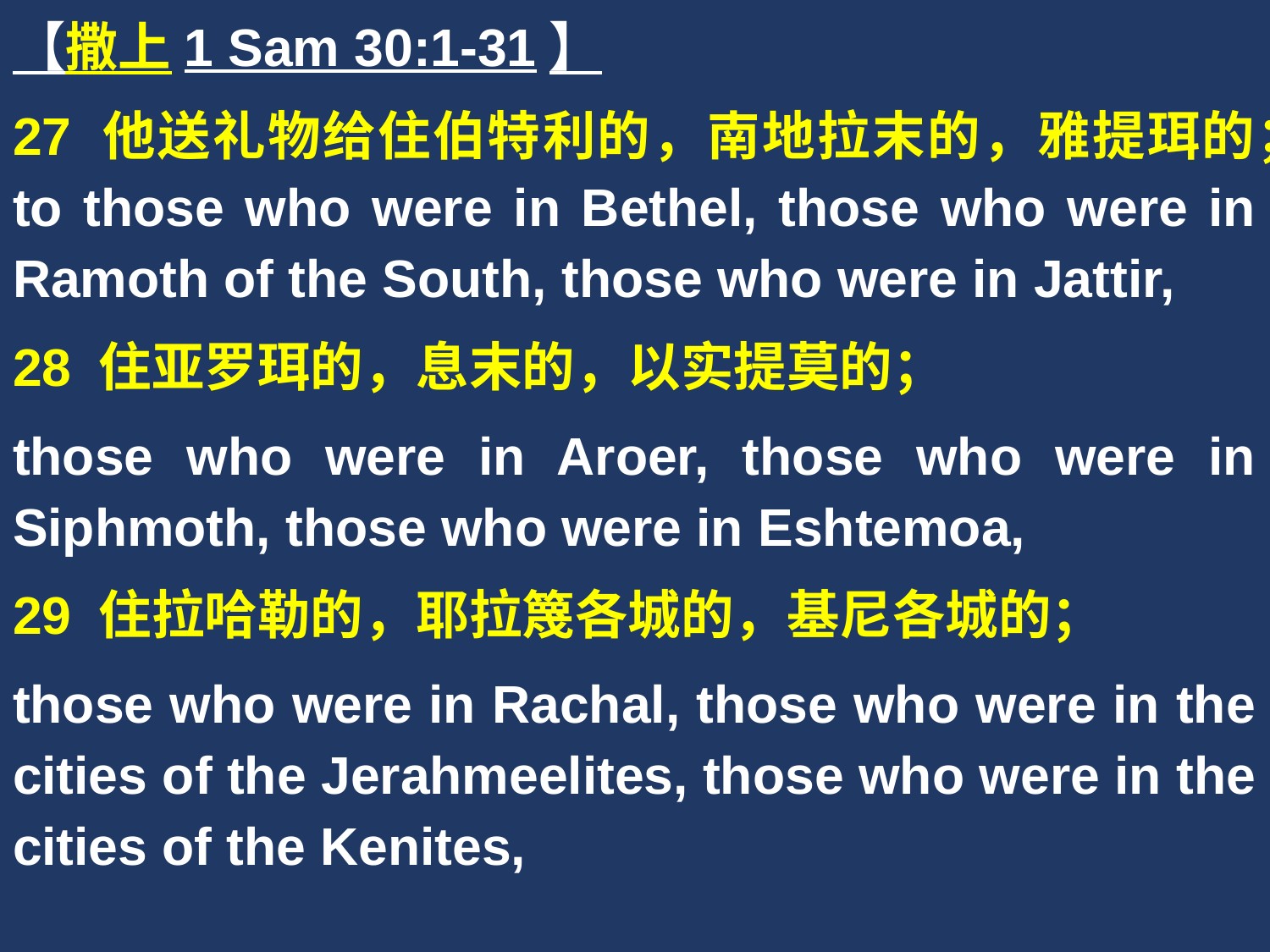

【撒上1 Sam 30:1-31】
27 他送礼物给住伯特利的，南地拉末的，雅提珥的；to those who were in Bethel, those who were in Ramoth of the South, those who were in Jattir,
28 住亚罗珥的，息末的，以实提莫的；
those who were in Aroer, those who were in Siphmoth, those who were in Eshtemoa,
29 住拉哈勒的，耶拉篾各城的，基尼各城的；
those who were in Rachal, those who were in the cities of the Jerahmeelites, those who were in the cities of the Kenites,